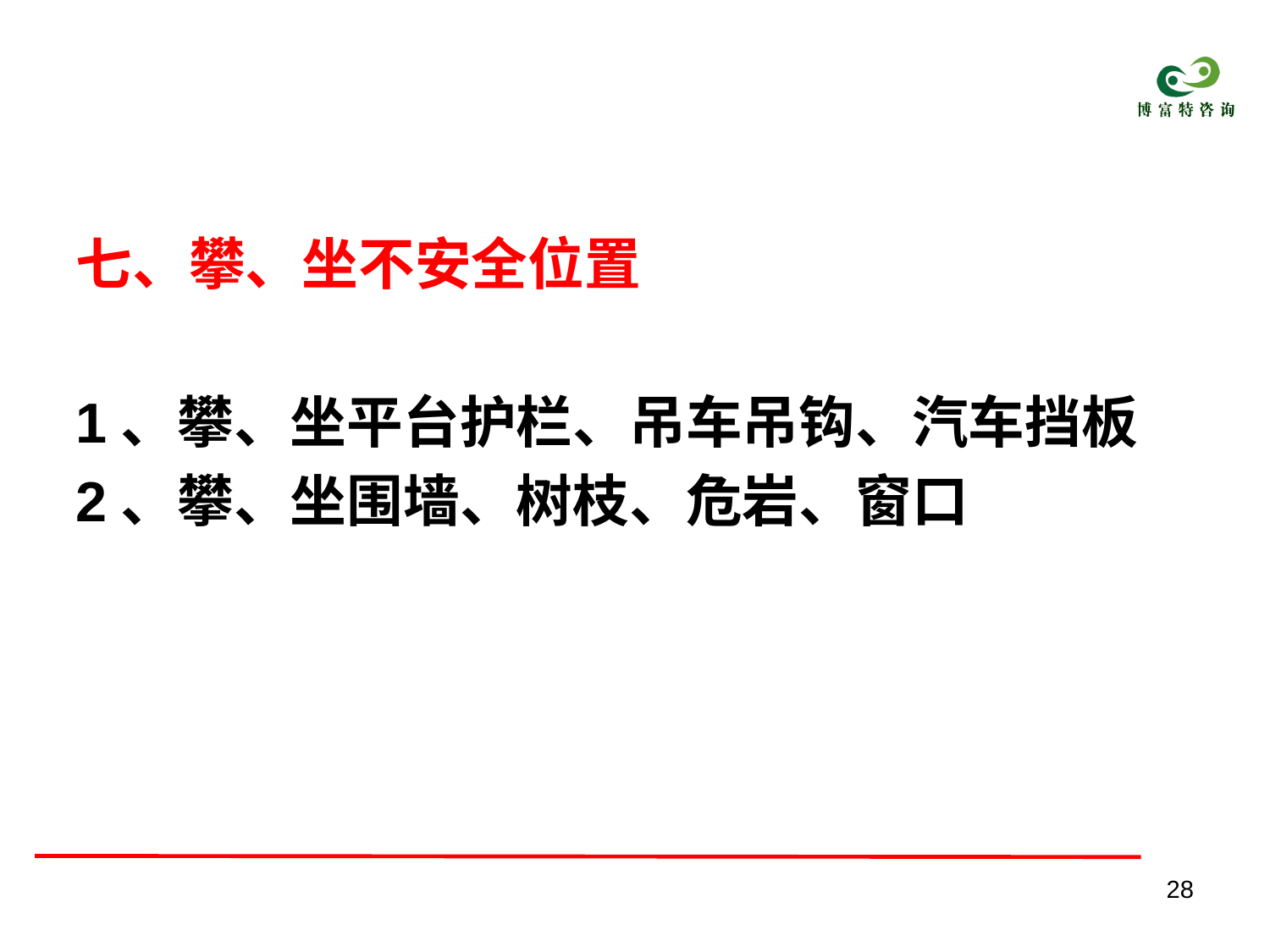

#
七、攀、坐不安全位置

1、攀、坐平台护栏、吊车吊钩、汽车挡板
2、攀、坐围墙、树枝、危岩、窗口